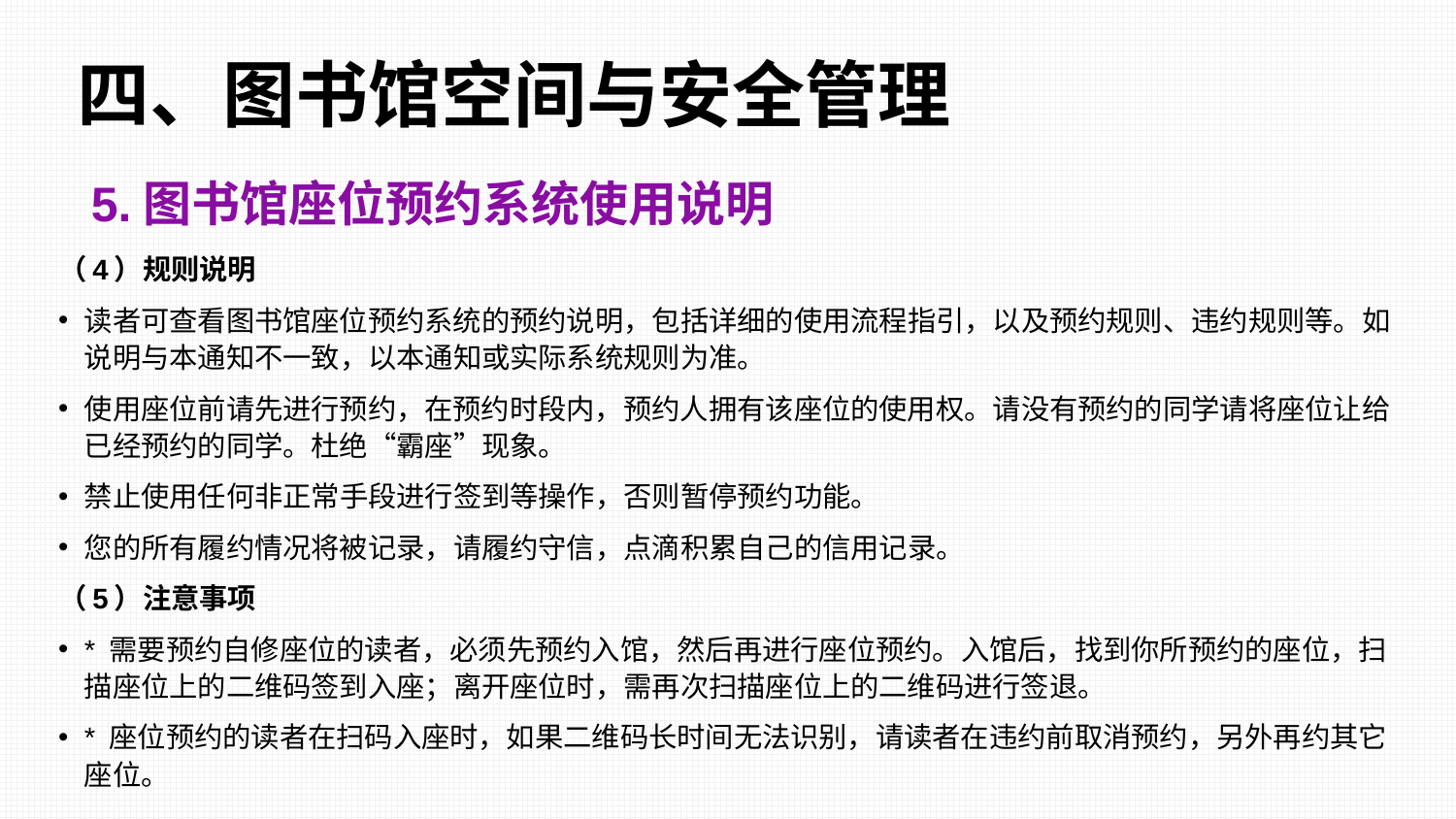

四、图书馆空间与安全管理
# 5.图书馆座位预约系统使用说明
（4）规则说明
读者可查看图书馆座位预约系统的预约说明，包括详细的使用流程指引，以及预约规则、违约规则等。如说明与本通知不一致，以本通知或实际系统规则为准。
使用座位前请先进行预约，在预约时段内，预约人拥有该座位的使用权。请没有预约的同学请将座位让给已经预约的同学。杜绝“霸座”现象。
禁止使用任何非正常手段进行签到等操作，否则暂停预约功能。
您的所有履约情况将被记录，请履约守信，点滴积累自己的信用记录。
（5）注意事项
* 需要预约自修座位的读者，必须先预约入馆，然后再进行座位预约。入馆后，找到你所预约的座位，扫描座位上的二维码签到入座；离开座位时，需再次扫描座位上的二维码进行签退。
* 座位预约的读者在扫码入座时，如果二维码长时间无法识别，请读者在违约前取消预约，另外再约其它座位。